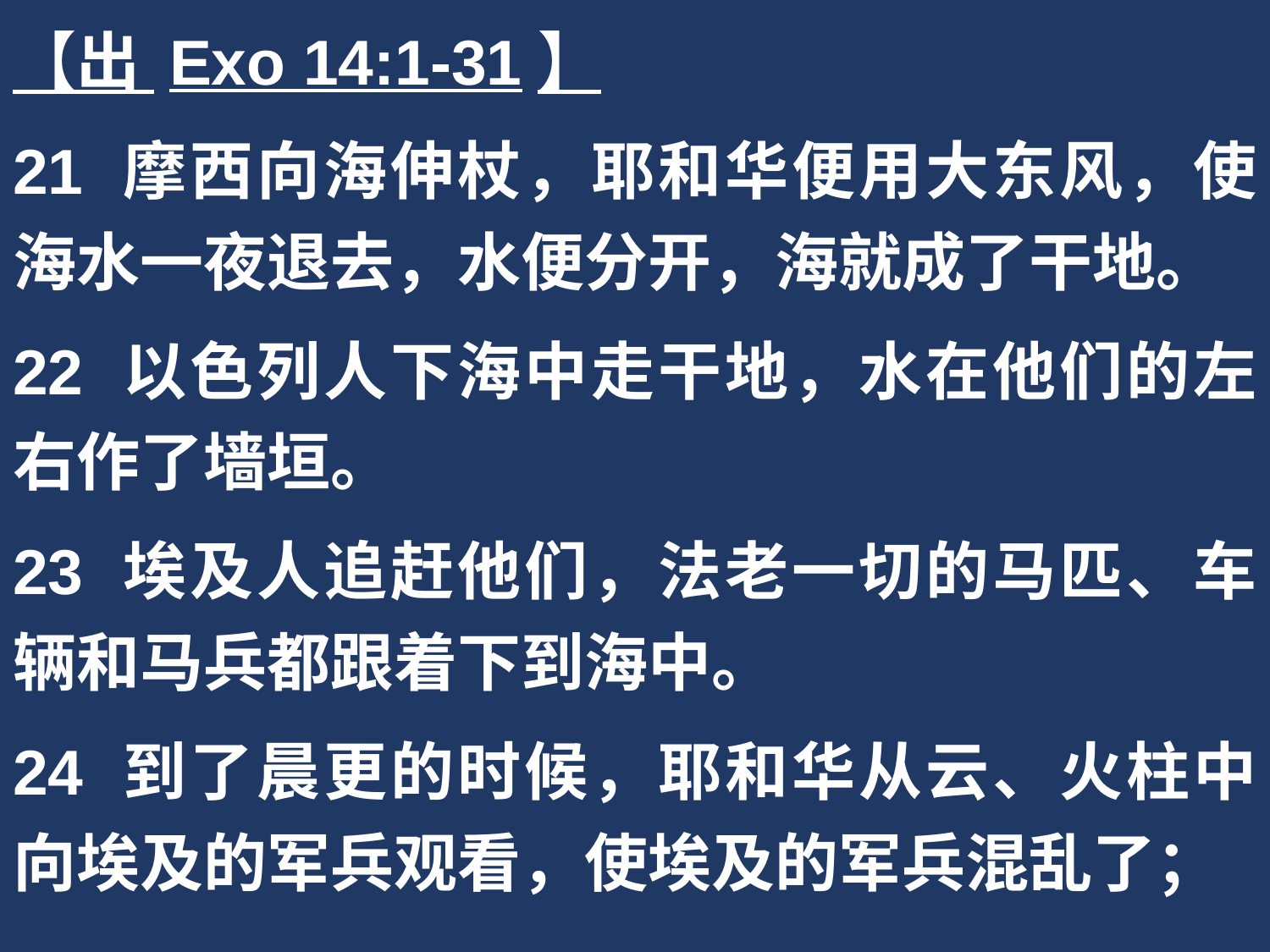

【出 Exo 14:1-31】
21 摩西向海伸杖，耶和华便用大东风，使海水一夜退去，水便分开，海就成了干地。
22 以色列人下海中走干地，水在他们的左右作了墙垣。
23 埃及人追赶他们，法老一切的马匹、车辆和马兵都跟着下到海中。
24 到了晨更的时候，耶和华从云、火柱中向埃及的军兵观看，使埃及的军兵混乱了；